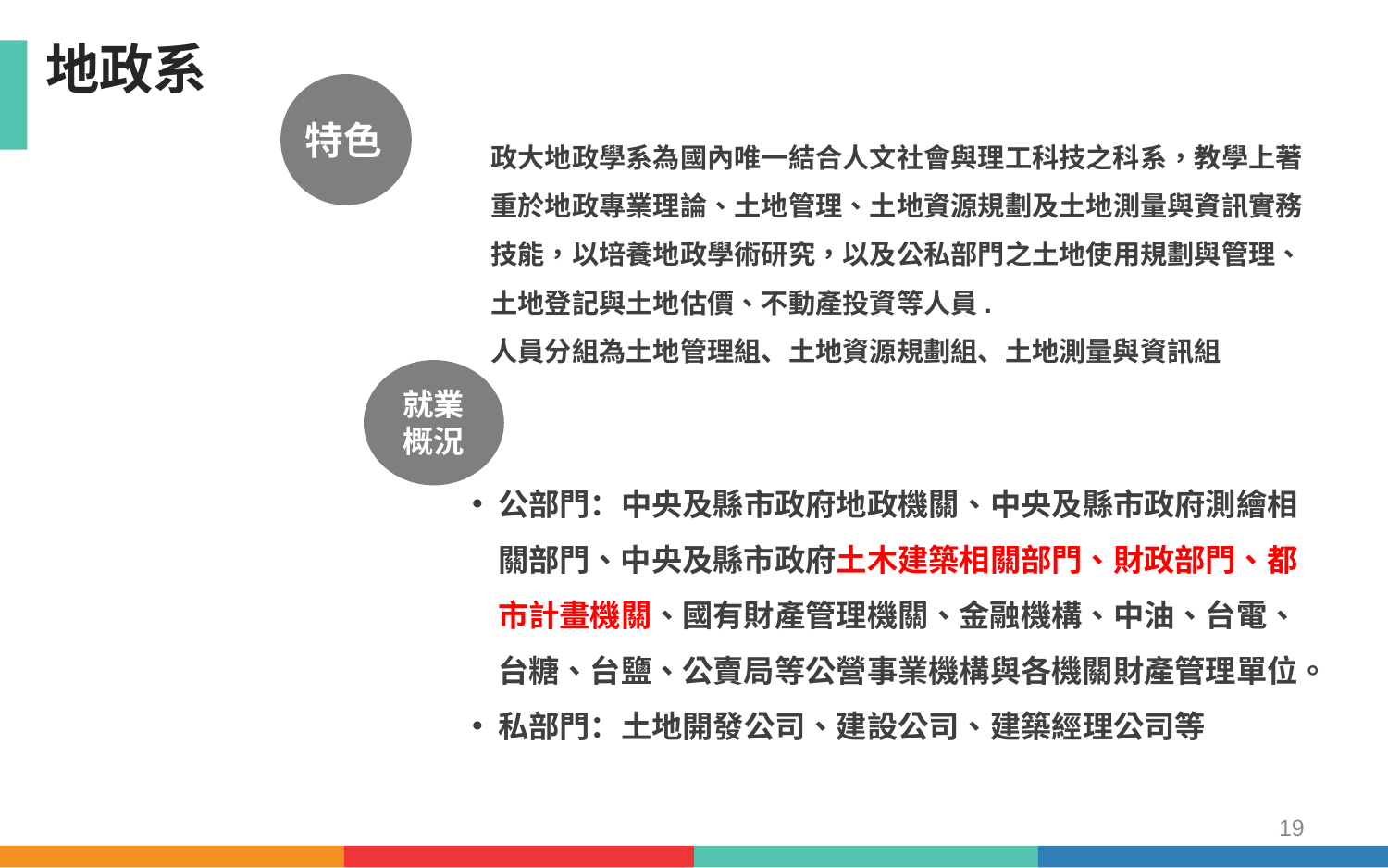

地政系

特色
政大地政學系為國內唯一結合人文社會與理工科技之科系，教學上著重於地政專業理論、土地管理、土地資源規劃及土地測量與資訊實務技能，以培養地政學術研究，以及公私部門之土地使用規劃與管理、土地登記與土地估價、不動產投資等人員.
人員分組為土地管理組、土地資源規劃組、土地測量與資訊組

就業
概況
这里填写小标题
这里输入简单的文字
概述这里输入简单文
字概述简单的文字概
公部門：中央及縣市政府地政機關、中央及縣市政府測繪相關部門、中央及縣市政府土木建築相關部門、財政部門、都市計畫機關、國有財產管理機關、金融機構、中油、台電、台糖、台鹽、公賣局等公營事業機構與各機關財產管理單位。
私部門：土地開發公司、建設公司、建築經理公司等

这里输入简单的文字
概述这里输入简单文
19